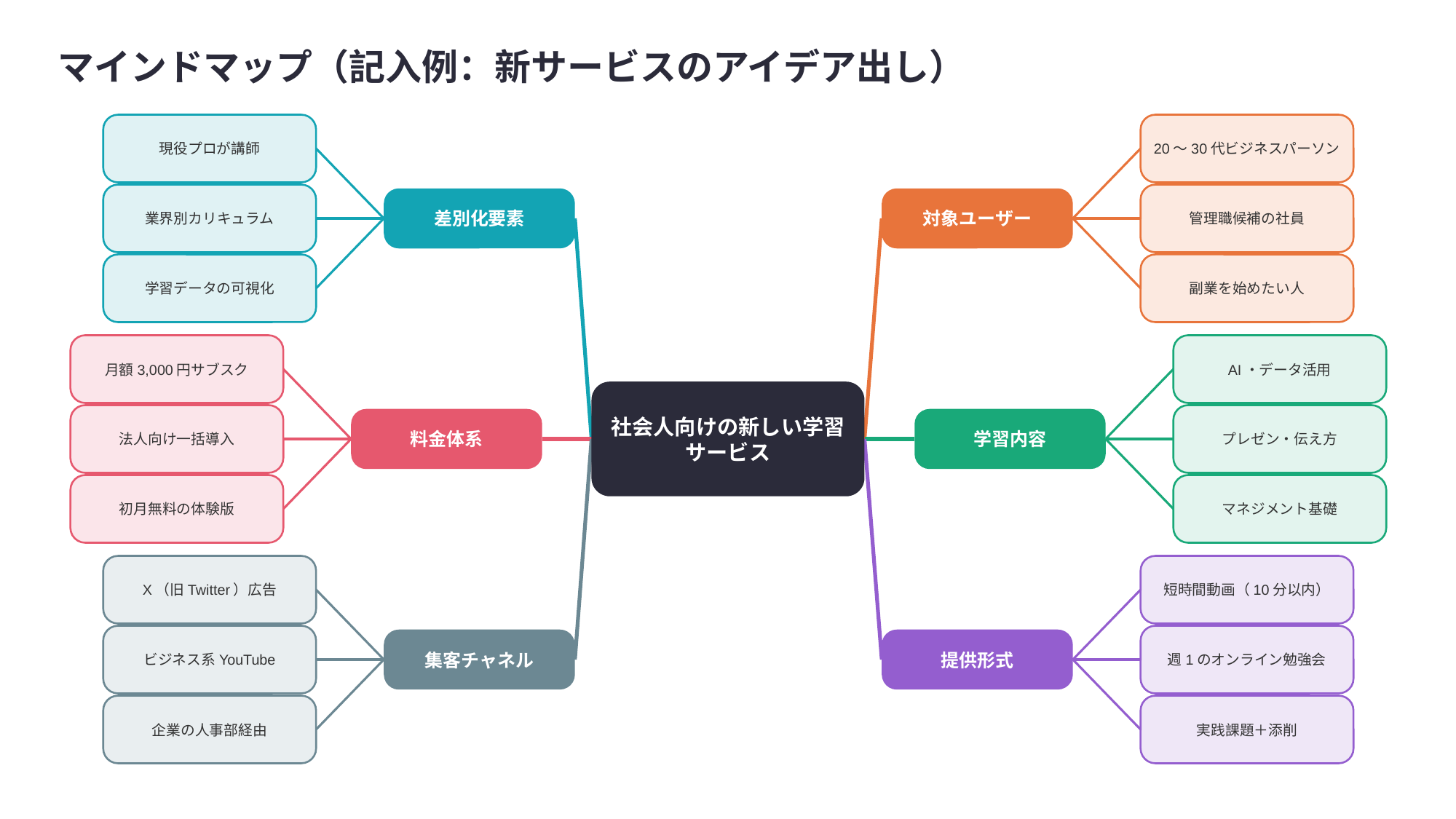

マインドマップ（記入例：新サービスのアイデア出し）
現役プロが講師
20〜30代ビジネスパーソン
業界別カリキュラム
管理職候補の社員
差別化要素
対象ユーザー
学習データの可視化
副業を始めたい人
月額3,000円サブスク
AI・データ活用
社会人向けの新しい学習サービス
法人向け一括導入
プレゼン・伝え方
料金体系
学習内容
初月無料の体験版
マネジメント基礎
X（旧Twitter）広告
短時間動画（10分以内）
ビジネス系YouTube
週1のオンライン勉強会
集客チャネル
提供形式
企業の人事部経由
実践課題＋添削